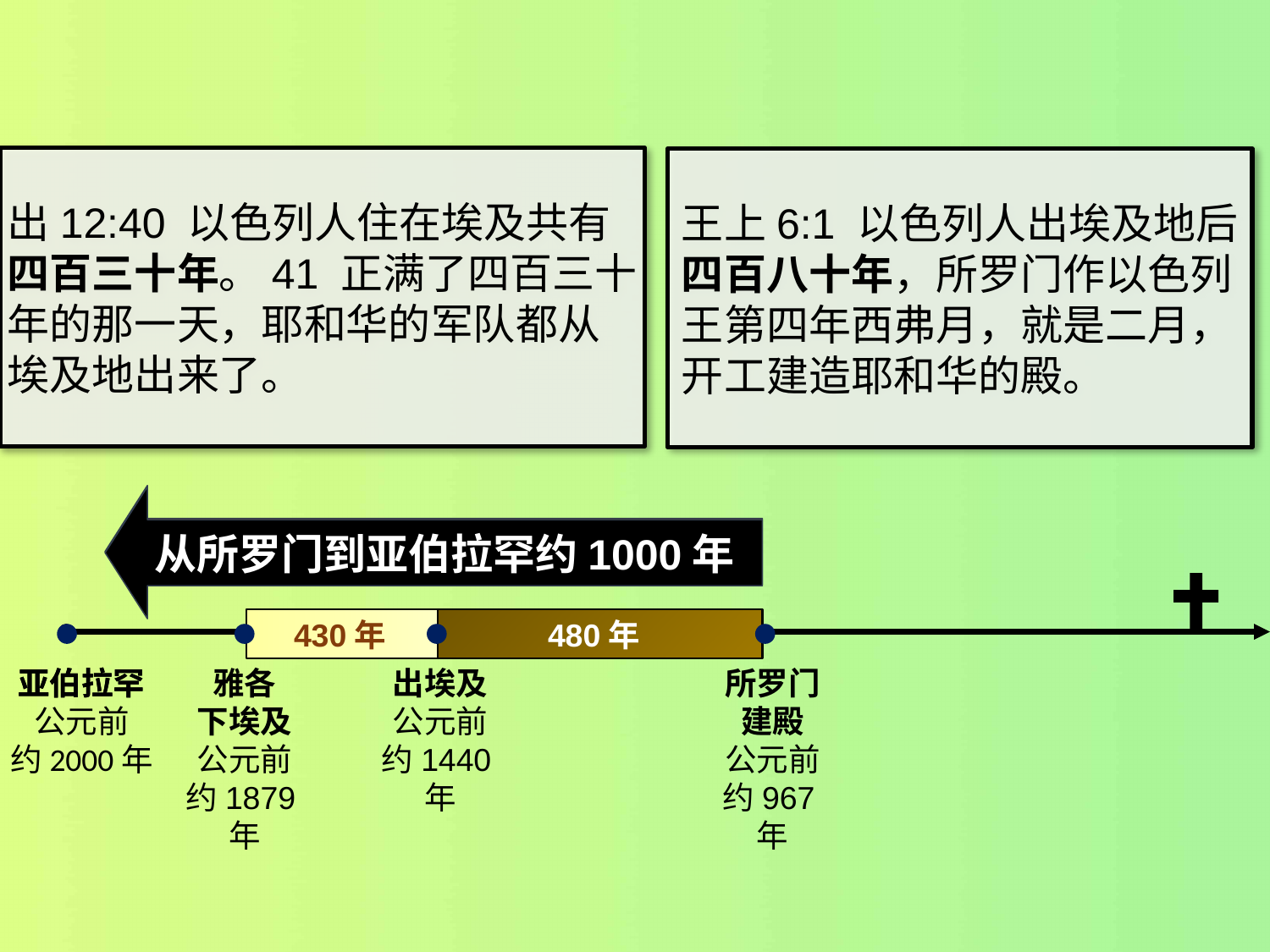

出12:40 以色列人住在埃及共有
四百三十年。41 正满了四百三十年的那一天，耶和华的军队都从埃及地出来了。
王上6:1 以色列人出埃及地后四百八十年，所罗门作以色列王第四年西弗月，就是二月，开工建造耶和华的殿。
从所罗门到亚伯拉罕多少年？
从所罗门到亚伯拉罕约1000年

430年
480年

亚伯拉罕
亚伯拉罕
公元前
约2000年
雅各
下埃及
公元前
约1879年

出埃及
公元前
约1440年
所罗门
建殿
公元前
约967年